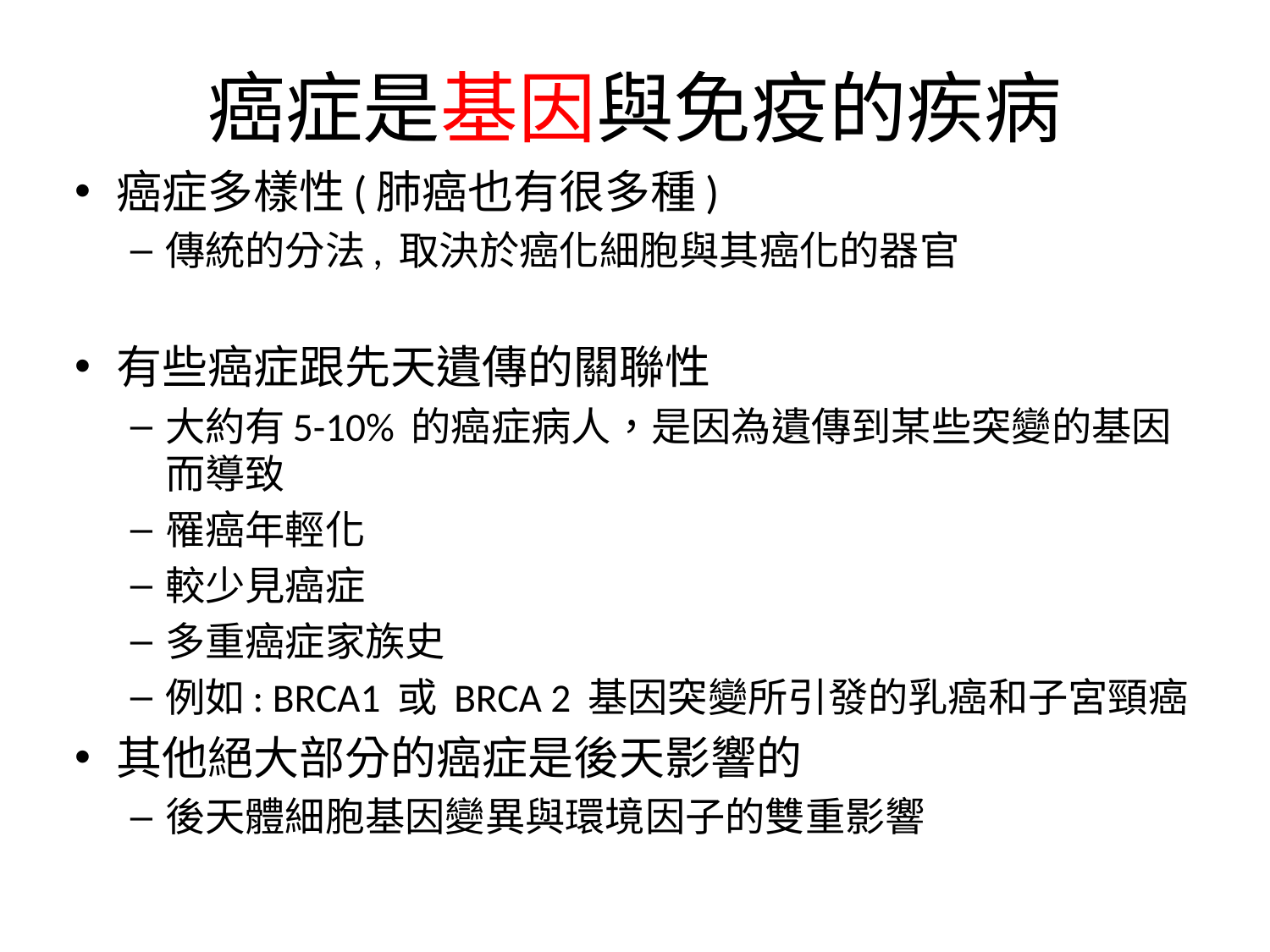

# 癌症是基因與免疫的疾病
癌症多樣性(肺癌也有很多種)
傳統的分法, 取決於癌化細胞與其癌化的器官

有些癌症跟先天遺傳的關聯性
大約有5-10% 的癌症病人，是因為遺傳到某些突變的基因而導致
罹癌年輕化
較少見癌症
多重癌症家族史
例如: BRCA1 或 BRCA 2 基因突變所引發的乳癌和子宮頸癌
其他絕大部分的癌症是後天影響的
後天體細胞基因變異與環境因子的雙重影響